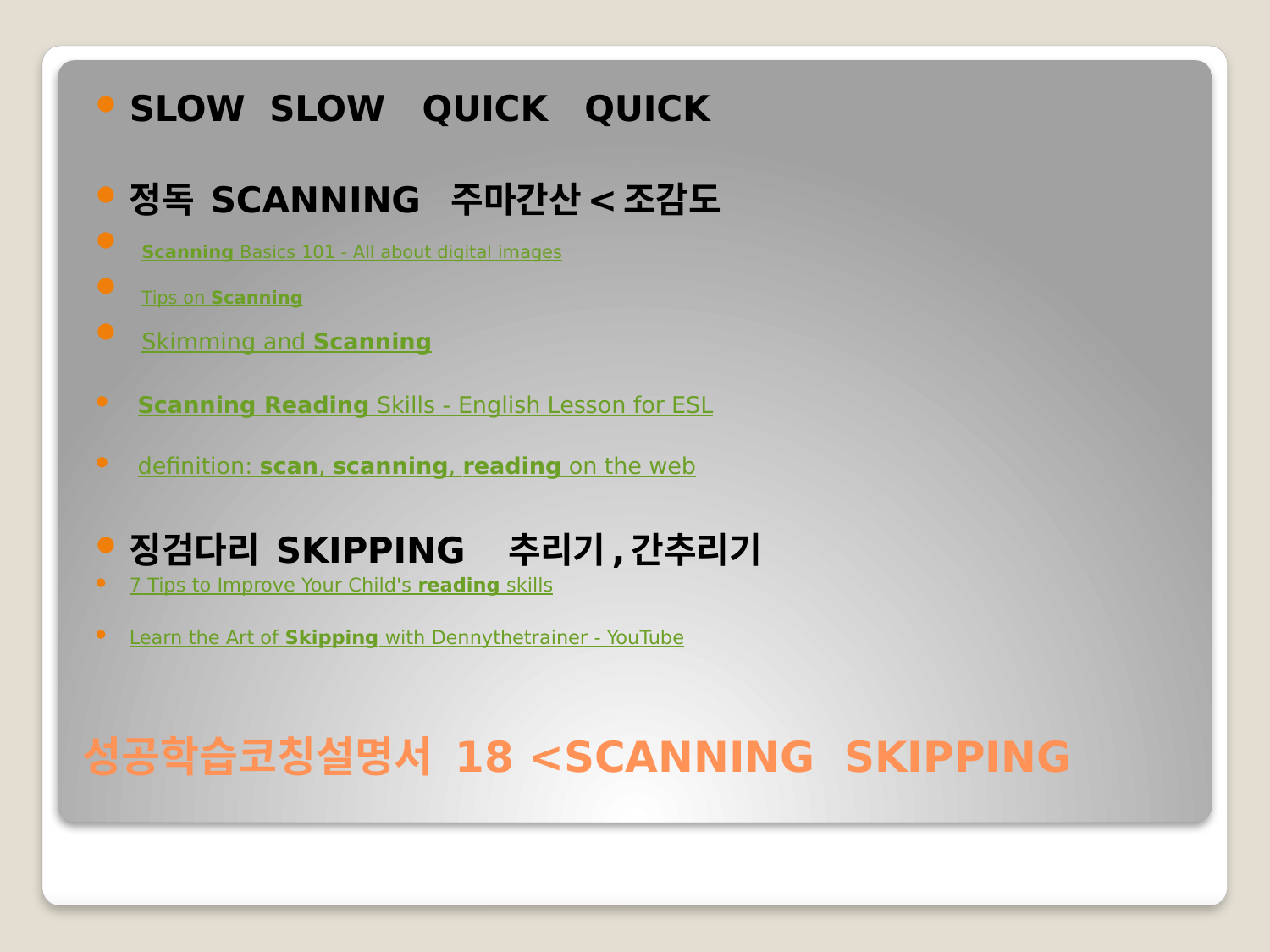

SLOW  SLOW   QUICK   QUICK

정독 SCANNING  주마간산<조감도
 Scanning Basics 101 - All about digital images
 Tips on Scanning
 Skimming and Scanning

 Scanning Reading Skills - English Lesson for ESL

 definition: scan, scanning, reading on the web

징검다리 SKIPPING   추리기,간추리기
7 Tips to Improve Your Child's reading skills

Learn the Art of Skipping with Dennythetrainer - YouTube
# 성공학습코칭설명서 18 <SCANNING  SKIPPING